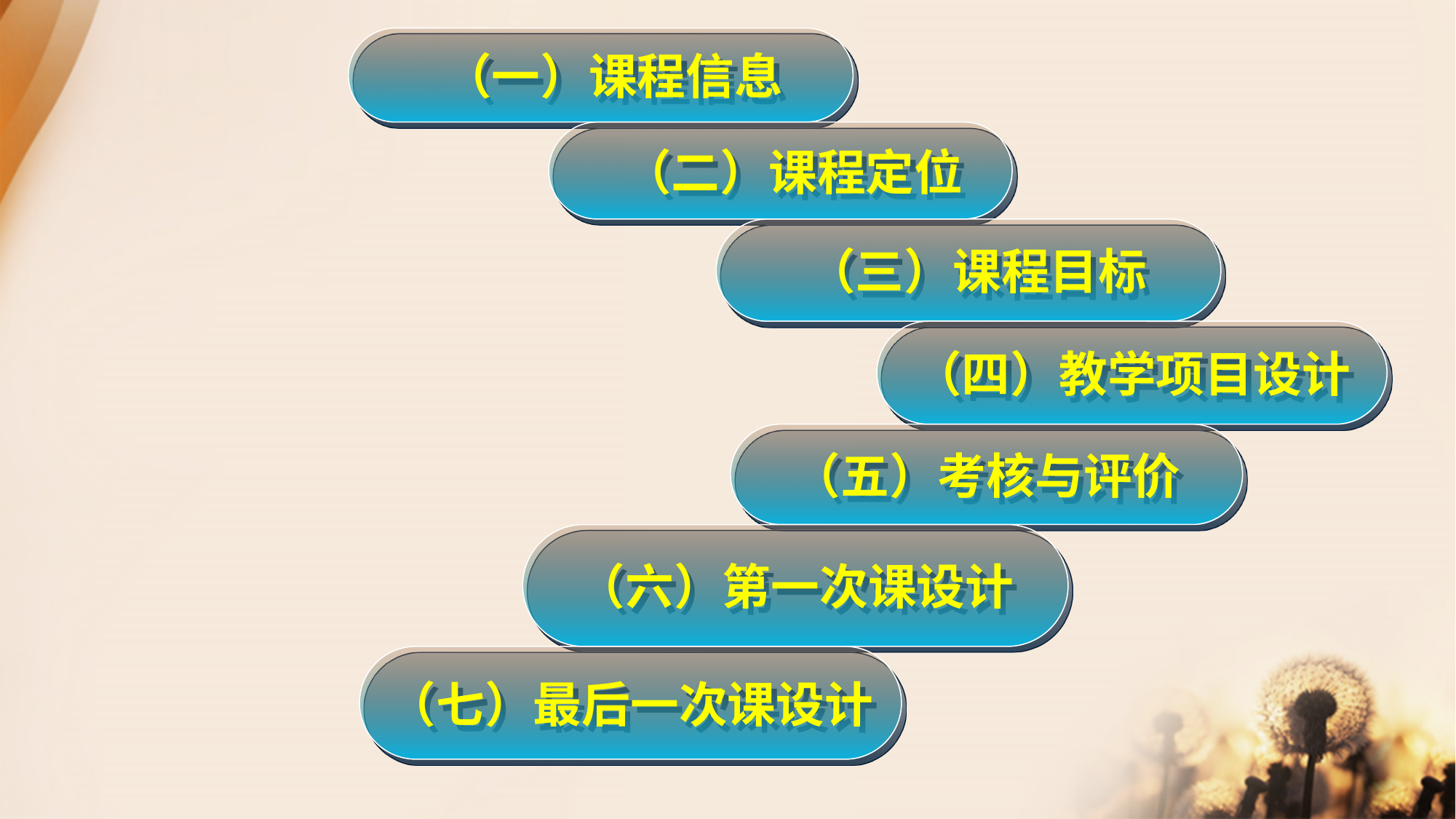

#
  （一）课程信息
  （二）课程定位
 （三）课程目标
（四）教学项目设计
（五）考核与评价

（六）第一次课设计

（七）最后一次课设计